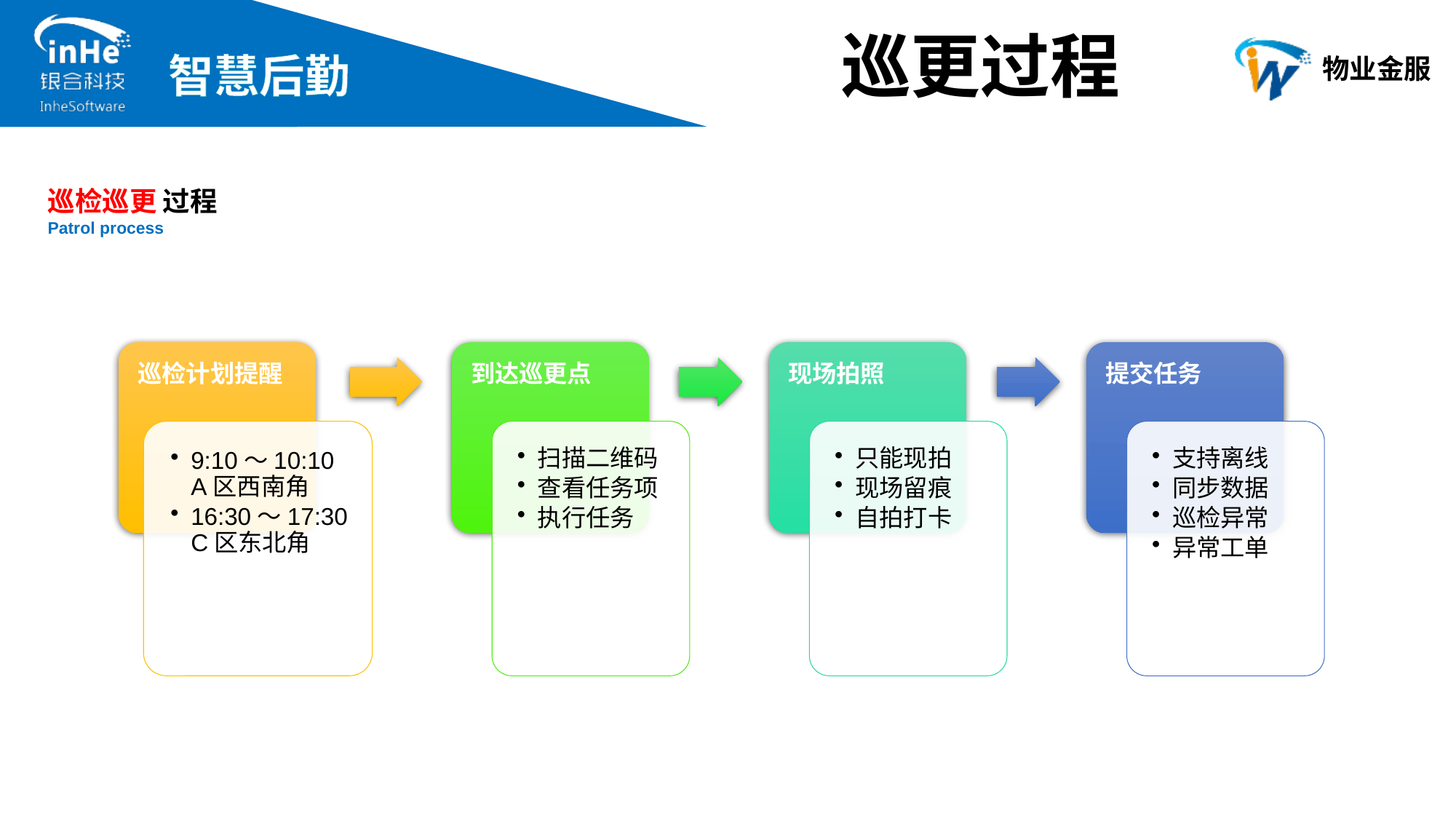

巡更过程
巡检巡更 过程
Patrol process
巡检计划提醒
9:10～10:10
A区西南角
16:30～17:30
C区东北角

到达巡更点
扫描二维码
查看任务项
执行任务

现场拍照
只能现拍
现场留痕
自拍打卡

提交任务
支持离线
同步数据
巡检异常
异常工单